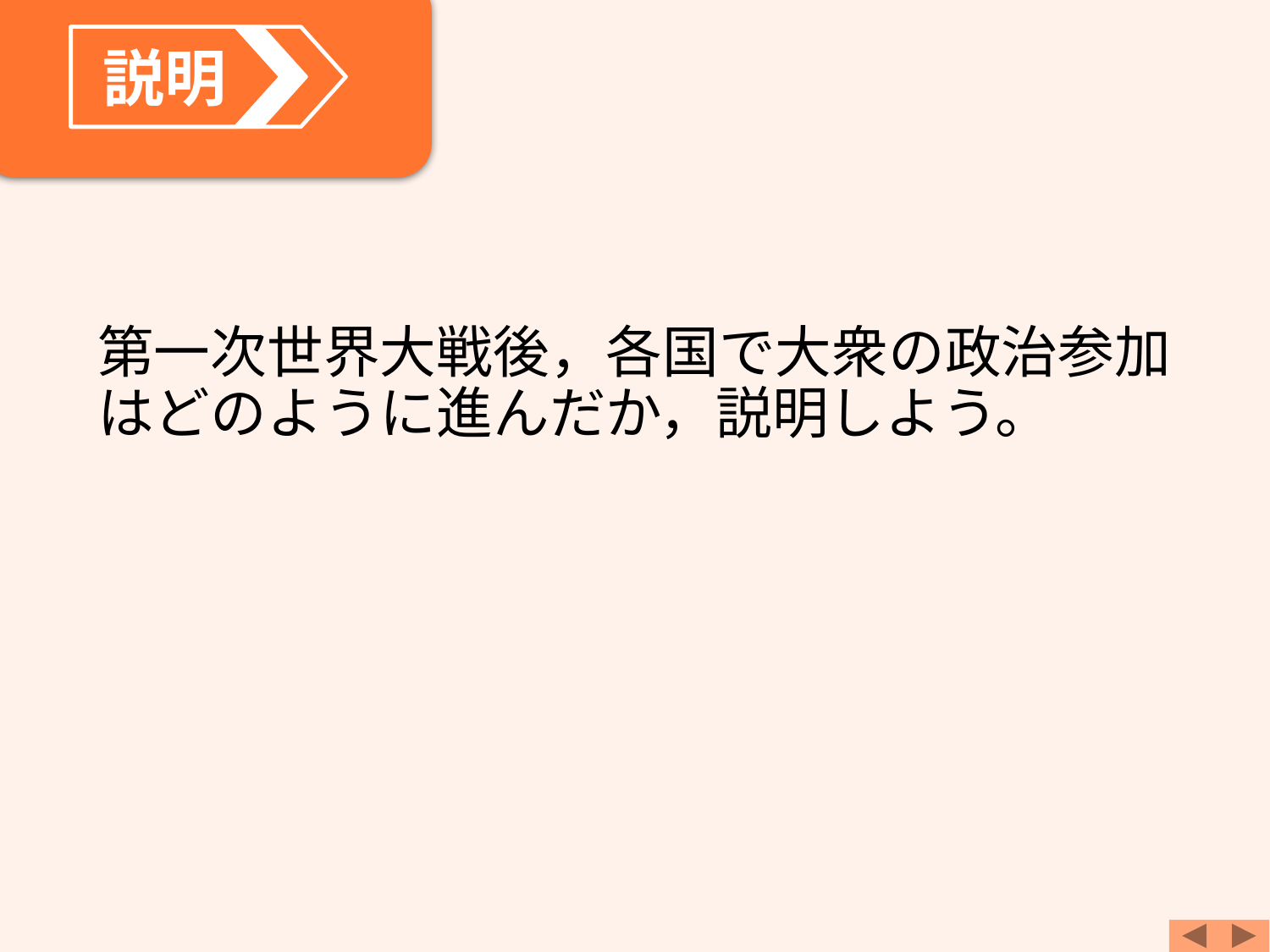

説明
# 第一次世界大戦後，各国で大衆の政治参加はどのように進んだか，説明しよう。